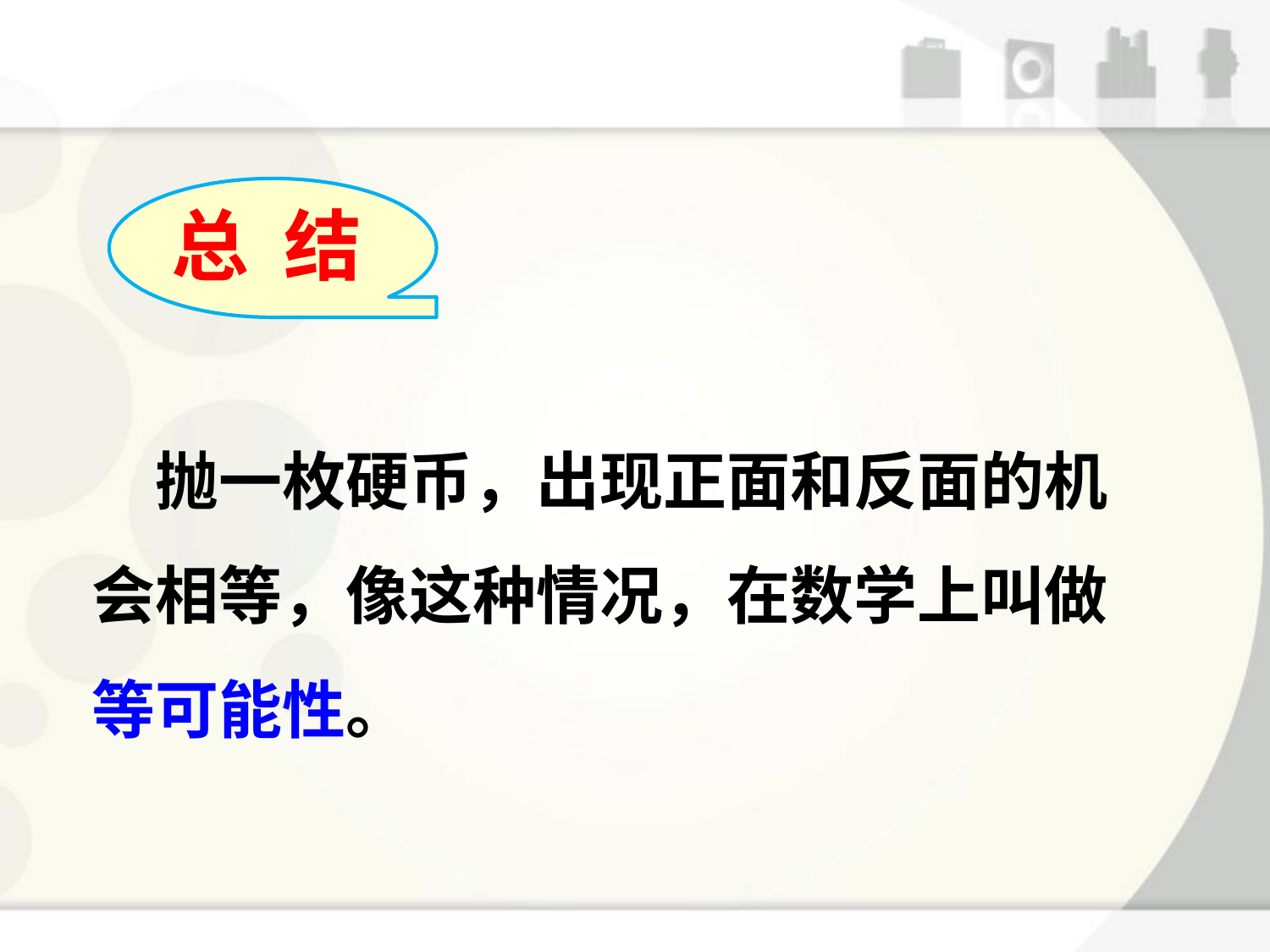

总  结
抛一枚硬币，出现正面和反面的机会相等，像这种情况，在数学上叫做等可能性。